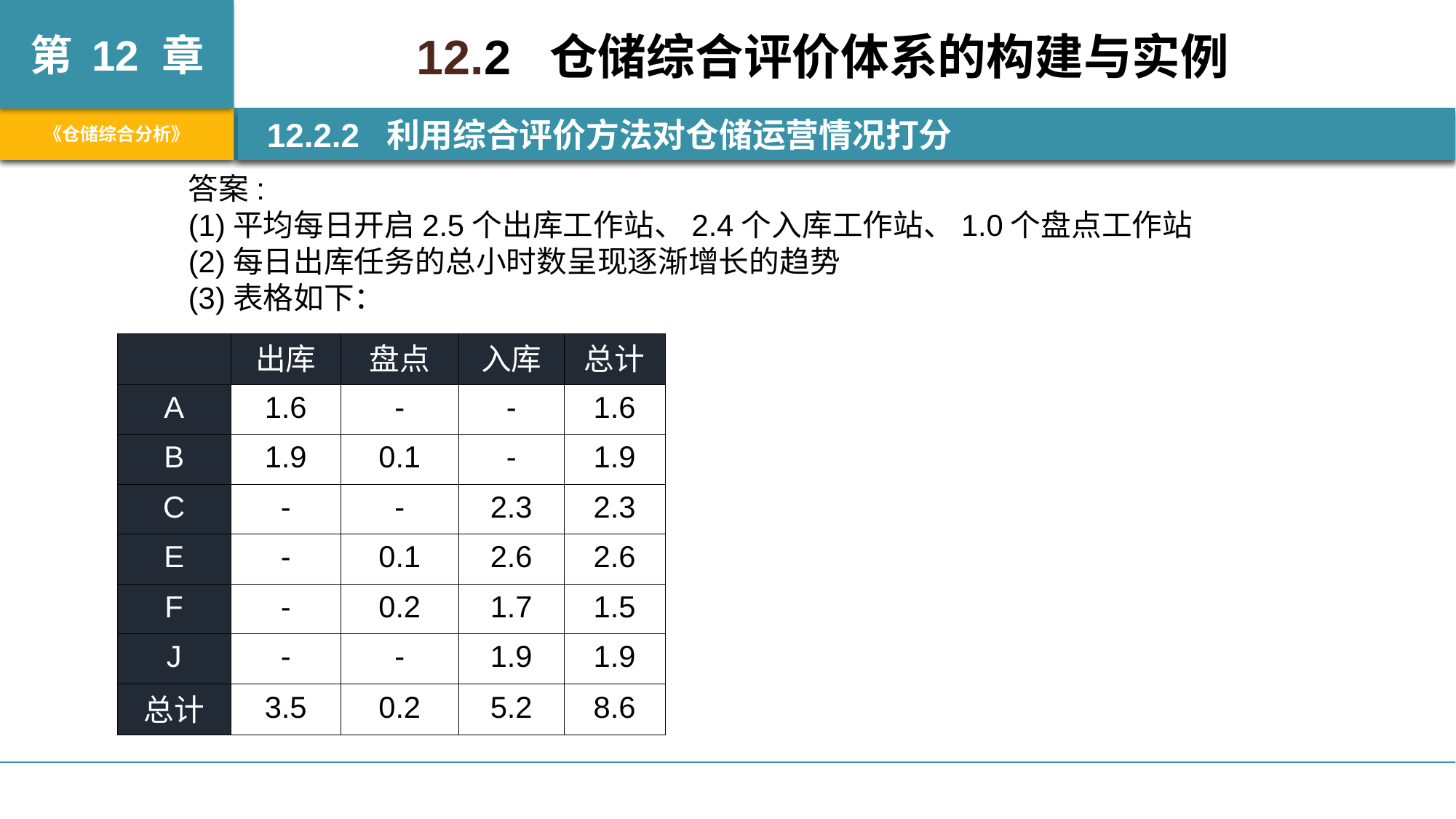

12.2  仓储综合评价体系的构建与实例
  12.2.2  利用综合评价方法对仓储运营情况打分
答案:
(1)平均每日开启2.5个出库工作站、2.4个入库工作站、1.0个盘点工作站
(2)每日出库任务的总小时数呈现逐渐增长的趋势
(3)表格如下：
|  | 出库 | 盘点 | 入库 | 总计 |
| --- | --- | --- | --- | --- |
| A | 1.6 | - | - | 1.6 |
| B | 1.9 | 0.1 | - | 1.9 |
| C | - | - | 2.3 | 2.3 |
| E | - | 0.1 | 2.6 | 2.6 |
| F | - | 0.2 | 1.7 | 1.5 |
| J | - | - | 1.9 | 1.9 |
| 总计 | 3.5 | 0.2 | 5.2 | 8.6 |